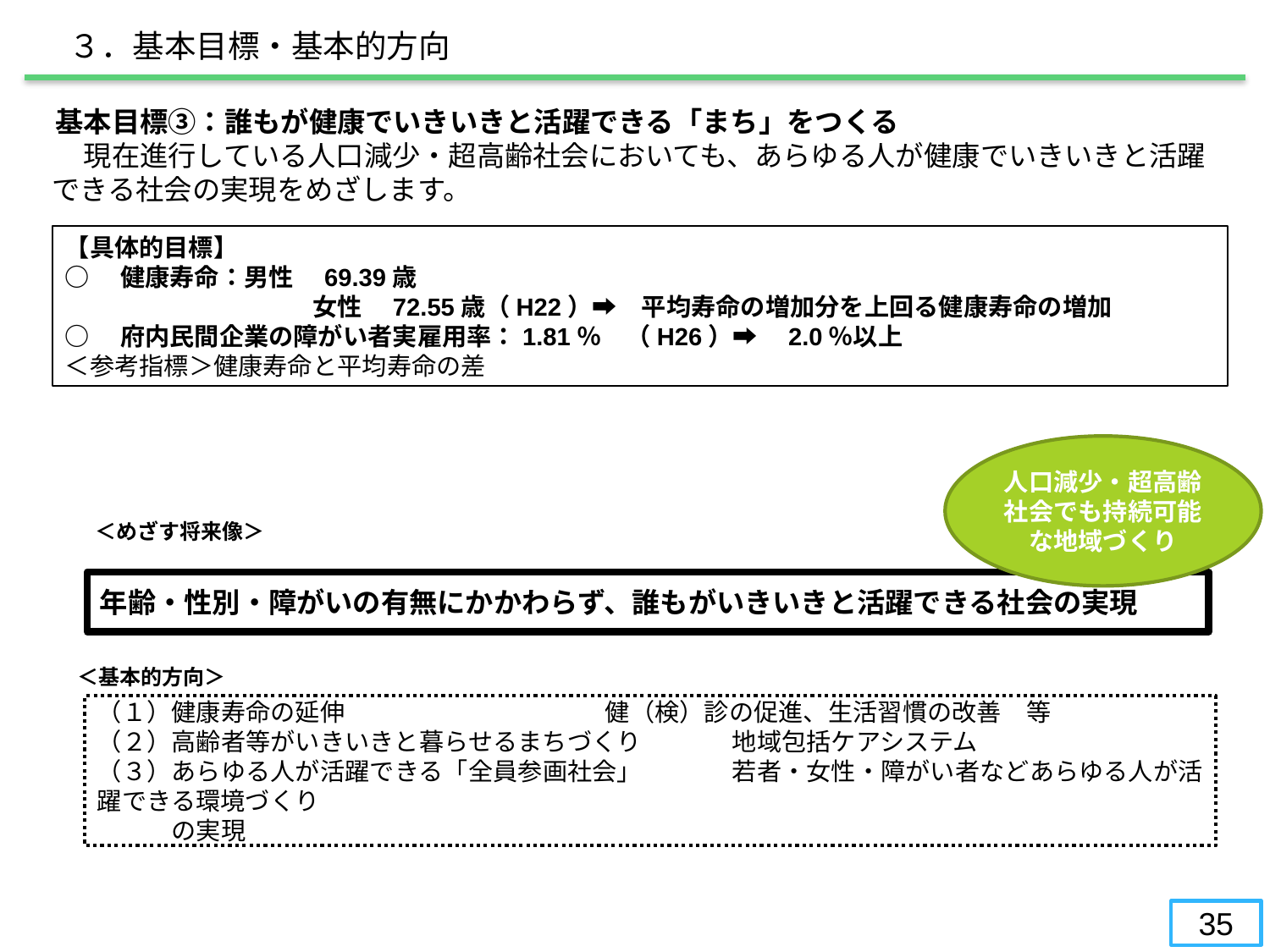

３．基本目標・基本的方向
　基本目標③：誰もが健康でいきいきと活躍できる「まち」をつくる
　　現在進行している人口減少・超高齢社会においても、あらゆる人が健康でいきいきと活躍できる社会の実現をめざします。
【具体的目標】
○　健康寿命：男性　69.39歳
　　　　　　　　　　女性　72.55歳（H22）➡　平均寿命の増加分を上回る健康寿命の増加
○　府内民間企業の障がい者実雇用率：1.81％　（H26）➡　2.0％以上
＜参考指標＞健康寿命と平均寿命の差
人口減少・超高齢社会でも持続可能な地域づくり
＜めざす将来像＞
年齢・性別・障がいの有無にかかわらず、誰もがいきいきと活躍できる社会の実現
＜基本的方向＞
（１）健康寿命の延伸			健（検）診の促進、生活習慣の改善　等
（２）高齢者等がいきいきと暮らせるまちづくり	地域包括ケアシステム
（３）あらゆる人が活躍できる「全員参画社会」 	若者・女性・障がい者などあらゆる人が活躍できる環境づくり
　　　の実現
35